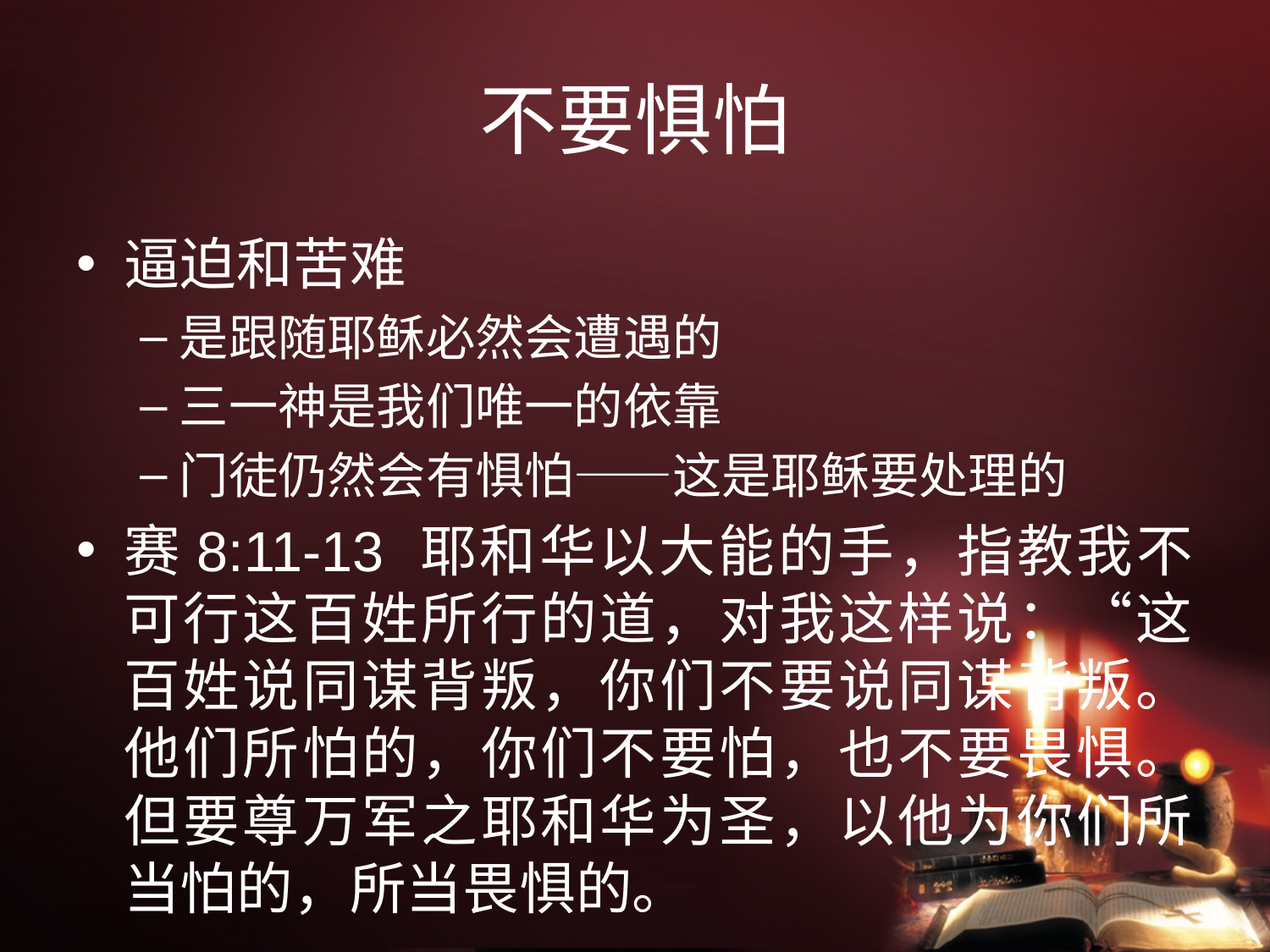

# 不要惧怕
逼迫和苦难
是跟随耶稣必然会遭遇的
三一神是我们唯一的依靠
门徒仍然会有惧怕——这是耶稣要处理的
赛8:11-13 耶和华以大能的手，指教我不可行这百姓所行的道，对我这样说：“这百姓说同谋背叛，你们不要说同谋背叛。他们所怕的，你们不要怕，也不要畏惧。但要尊万军之耶和华为圣，以他为你们所当怕的，所当畏惧的。